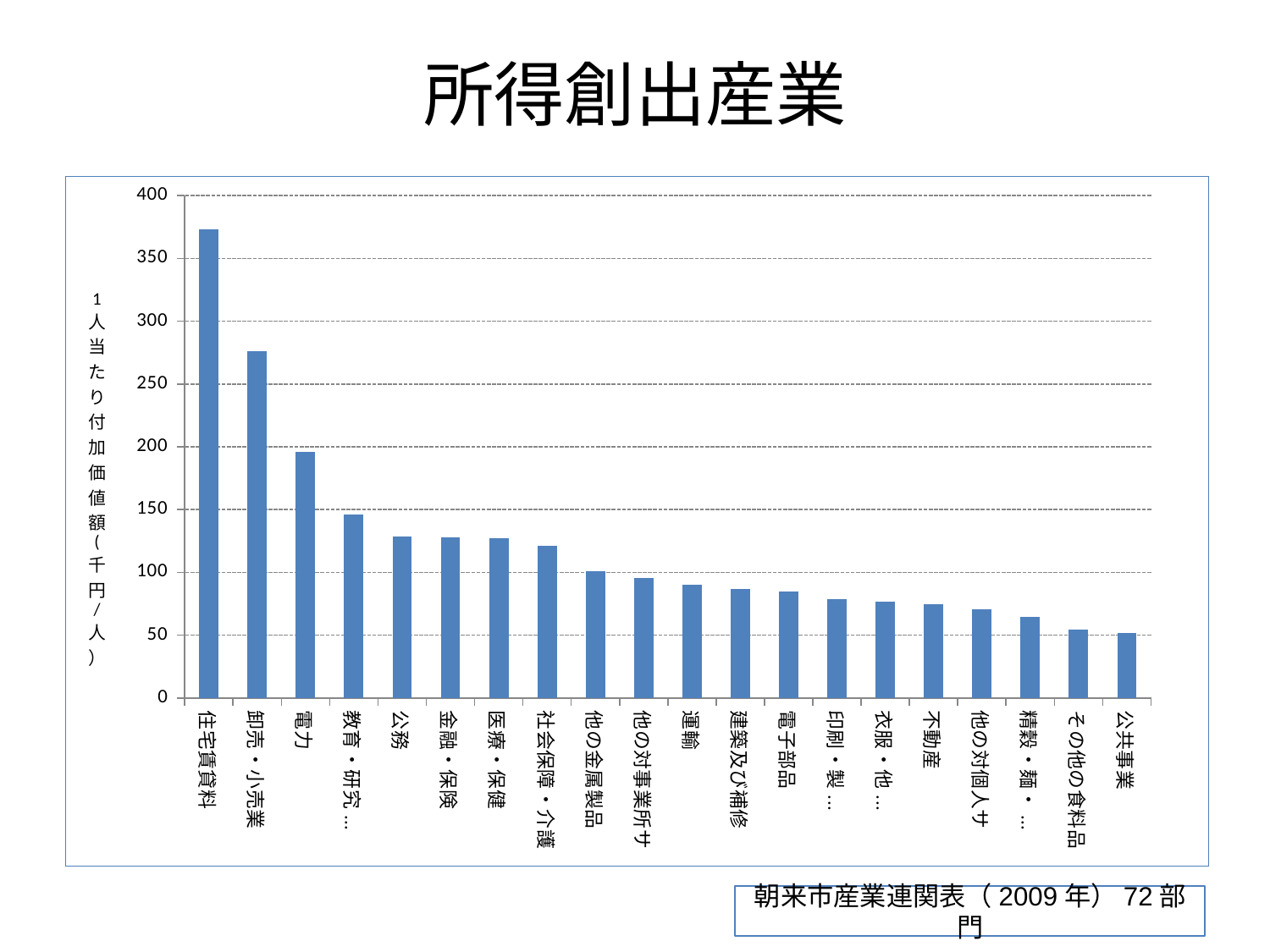

# 所得創出産業

### Chart

| Category |  |
|---|---|
| 住宅賃貸料 | 373.2821102305039 |
| 卸売・小売業 | 276.0324278540747 |
| 電力 | 195.99794300925646 |
| 教育・研究　　　　　 | 146.40510617702222 |
| 公務 | 128.38495976768104 |
| 金融・保険 | 127.91548188033154 |
| 医療・保健 | 126.9408312662593 |
| 社会保障・介護 | 121.48133583398875 |
| 他の金属製品 | 101.08264262810818 |
| 他の対事業所サ | 95.74717163772762 |
| 運輸 | 90.0172424224091 |
| 建築及び補修 | 86.65103757033094 |
| 電子部品 | 84.86508560711476 |
| 印刷・製版・製本 | 78.83235525440136 |
| 衣服・他の既製品 | 76.37243632403654 |
| 不動産 | 74.46124992437534 |
| 他の対個人サ | 70.81432633553149 |
| 精穀・麺・パン・菓子 | 64.54171456228447 |
| その他の食料品 | 54.728356222397 |
| 公共事業 | 52.093895577469894 |
朝来市産業連関表（2009年）72部門